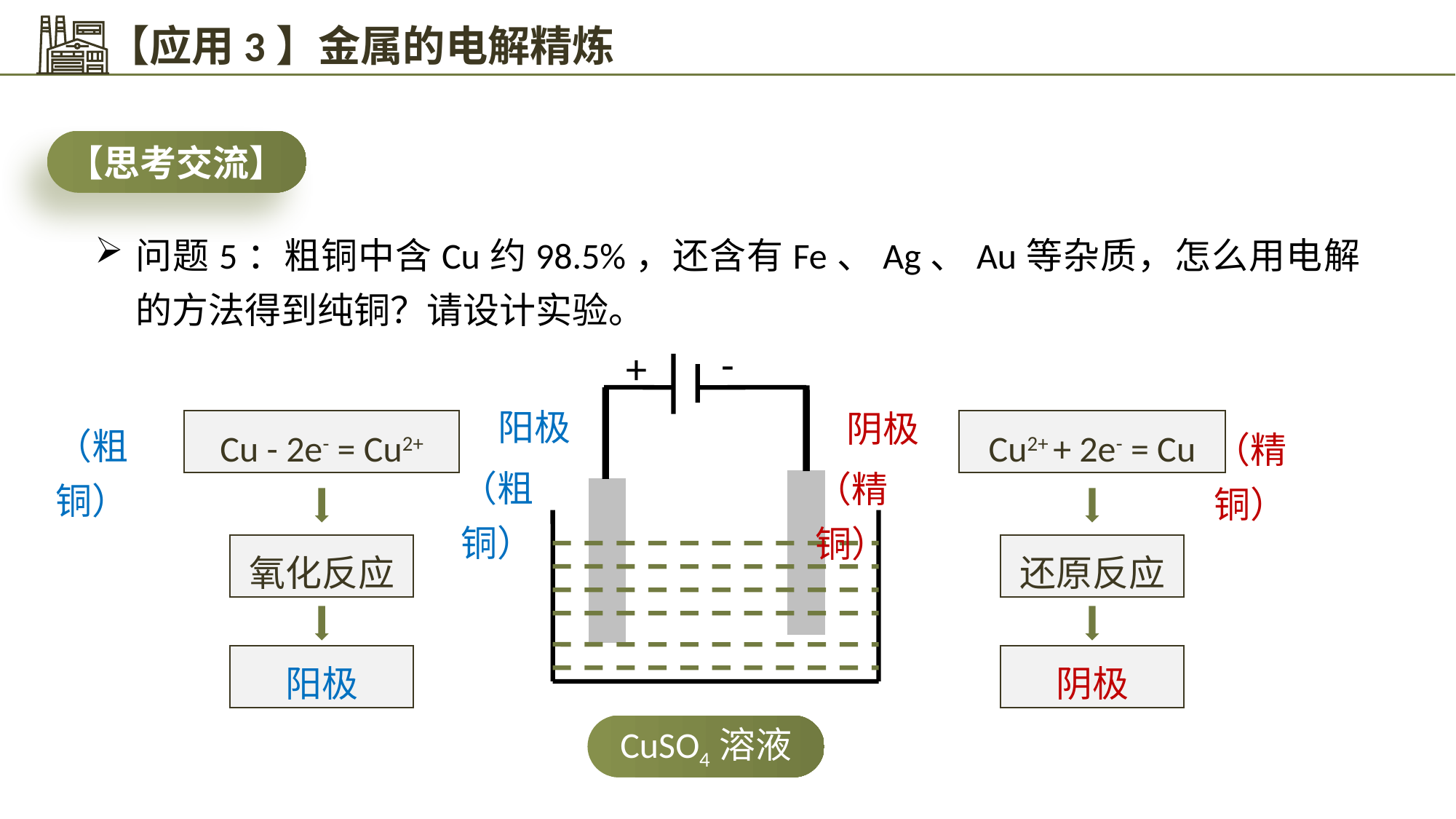

【应用3】金属的电解精炼
【思考交流】
问题5：粗铜中含Cu约98.5%，还含有Fe、Ag、Au等杂质，怎么用电解的方法得到纯铜？请设计实验。
-

+

阳极
（粗铜）
阴极
（精铜）
（粗铜）
Cu - 2e- = Cu2+
Cu2+ + 2e- = Cu
（精铜）

氧化反应
还原反应

阳极
阴极
CuSO4溶液